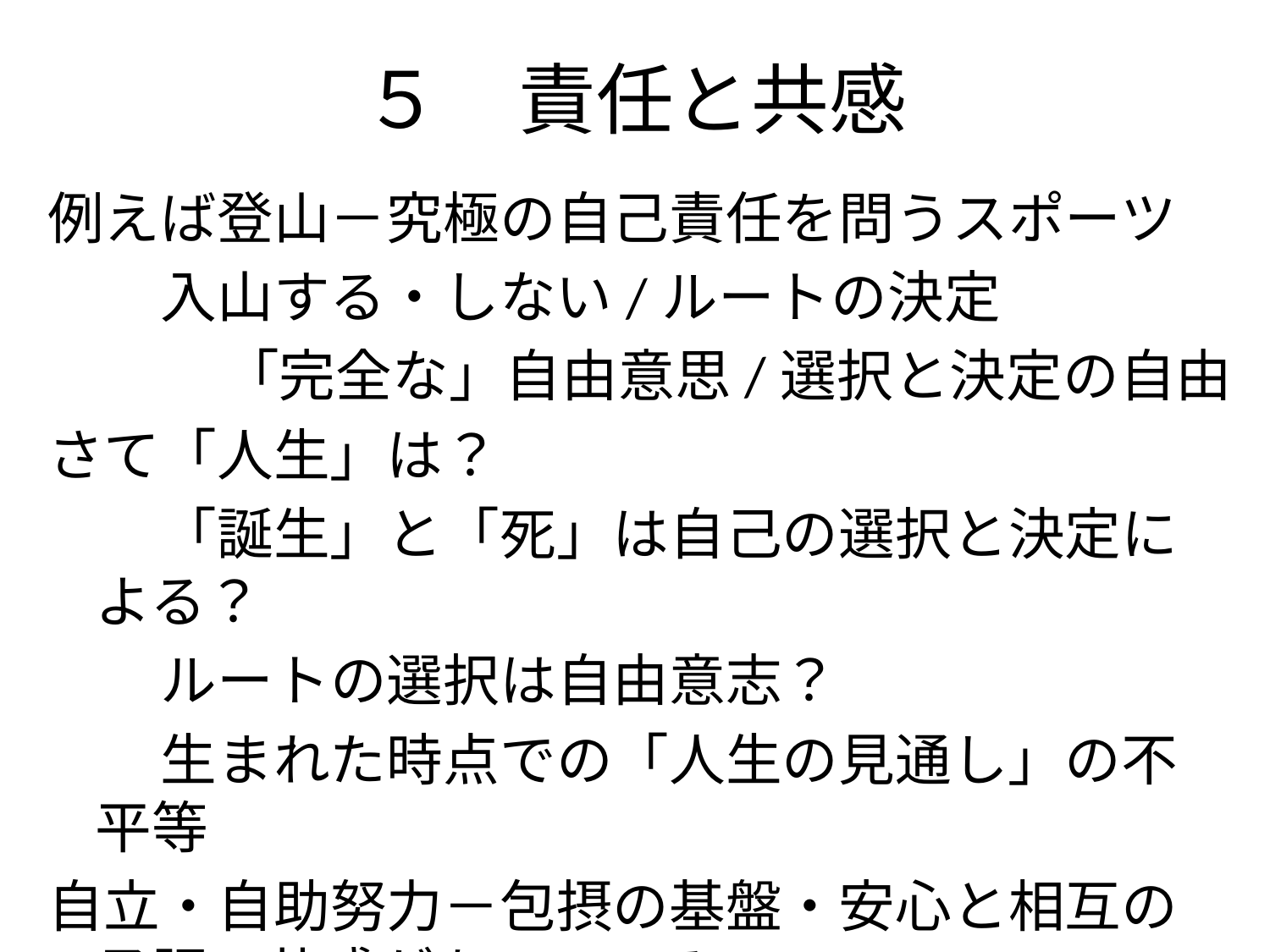

# ５　責任と共感
例えば登山－究極の自己責任を問うスポーツ
　　入山する・しない/ルートの決定
「完全な」自由意思/選択と決定の自由
さて「人生」は？
　　「誕生」と「死」は自己の選択と決定による？
　　ルートの選択は自由意志？
　　生まれた時点での「人生の見通し」の不平等
自立・自助努力－包摂の基盤・安心と相互の承認・共感があってこそ！